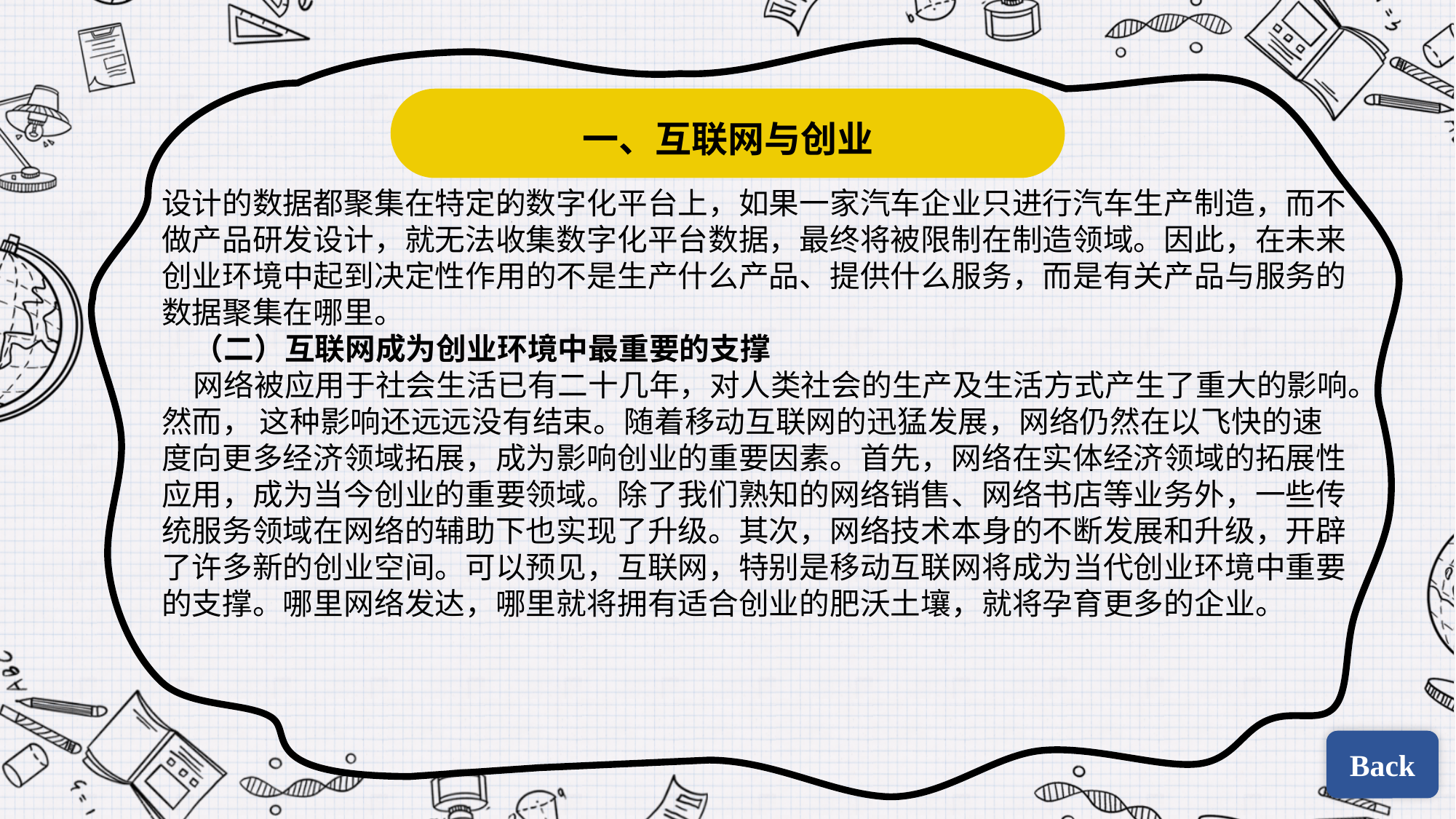

一、互联网与创业
设计的数据都聚集在特定的数字化平台上，如果一家汽车企业只进行汽车生产制造，而不做产品研发设计，就无法收集数字化平台数据，最终将被限制在制造领域。因此，在未来创业环境中起到决定性作用的不是生产什么产品、提供什么服务，而是有关产品与服务的数据聚集在哪里。
（二）互联网成为创业环境中最重要的支撑
网络被应用于社会生活已有二十几年，对人类社会的生产及生活方式产生了重大的影响。然而， 这种影响还远远没有结束。随着移动互联网的迅猛发展，网络仍然在以飞快的速度向更多经济领域拓展，成为影响创业的重要因素。首先，网络在实体经济领域的拓展性应用，成为当今创业的重要领域。除了我们熟知的网络销售、网络书店等业务外，一些传统服务领域在网络的辅助下也实现了升级。其次，网络技术本身的不断发展和升级，开辟了许多新的创业空间。可以预见，互联网，特别是移动互联网将成为当代创业环境中重要的支撑。哪里网络发达，哪里就将拥有适合创业的肥沃土壤，就将孕育更多的企业。

Back